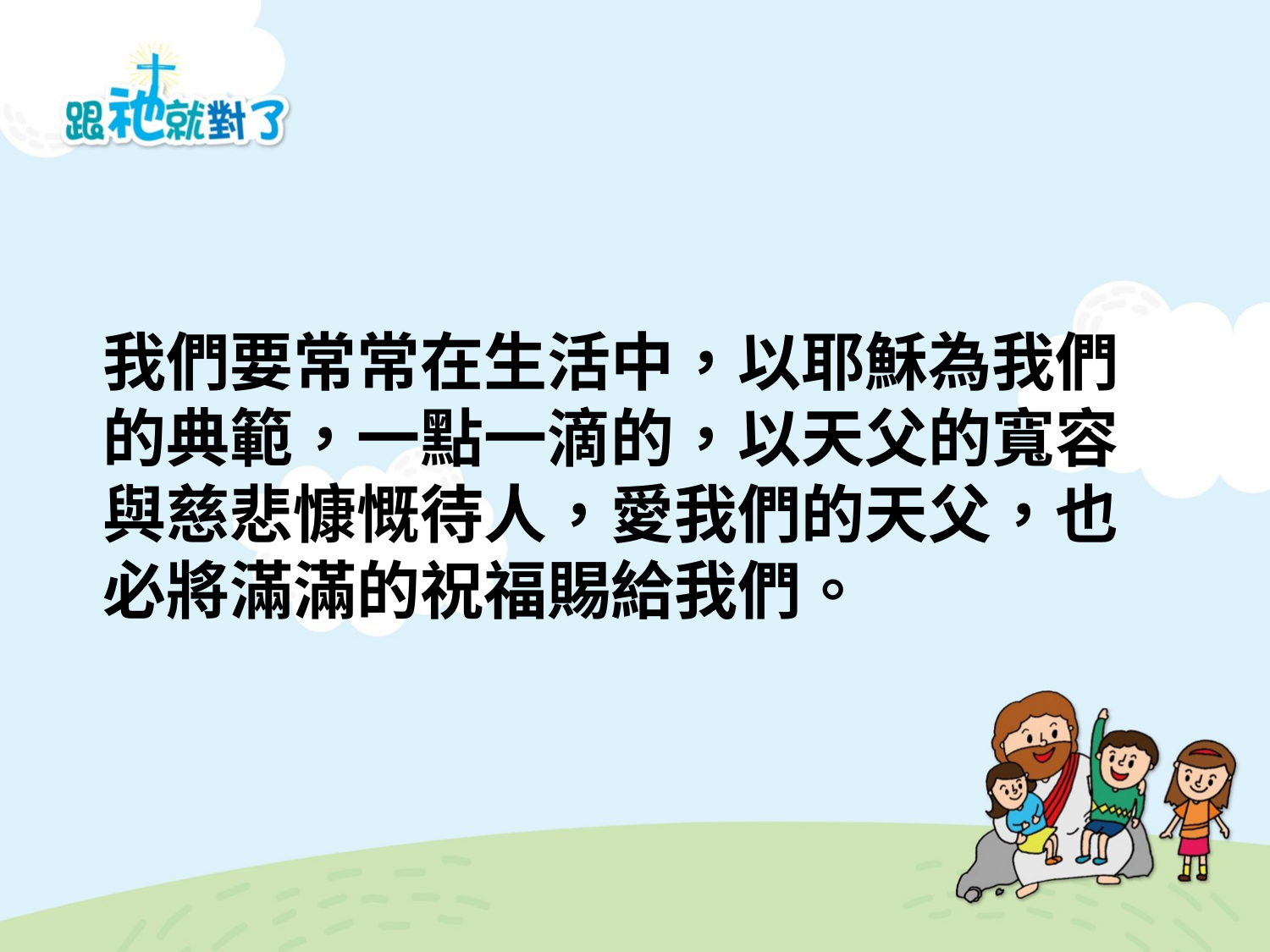

我們要常常在生活中，以耶穌為我們的典範，一點一滴的，以天父的寬容與慈悲慷慨待人，愛我們的天父，也必將滿滿的祝福賜給我們。